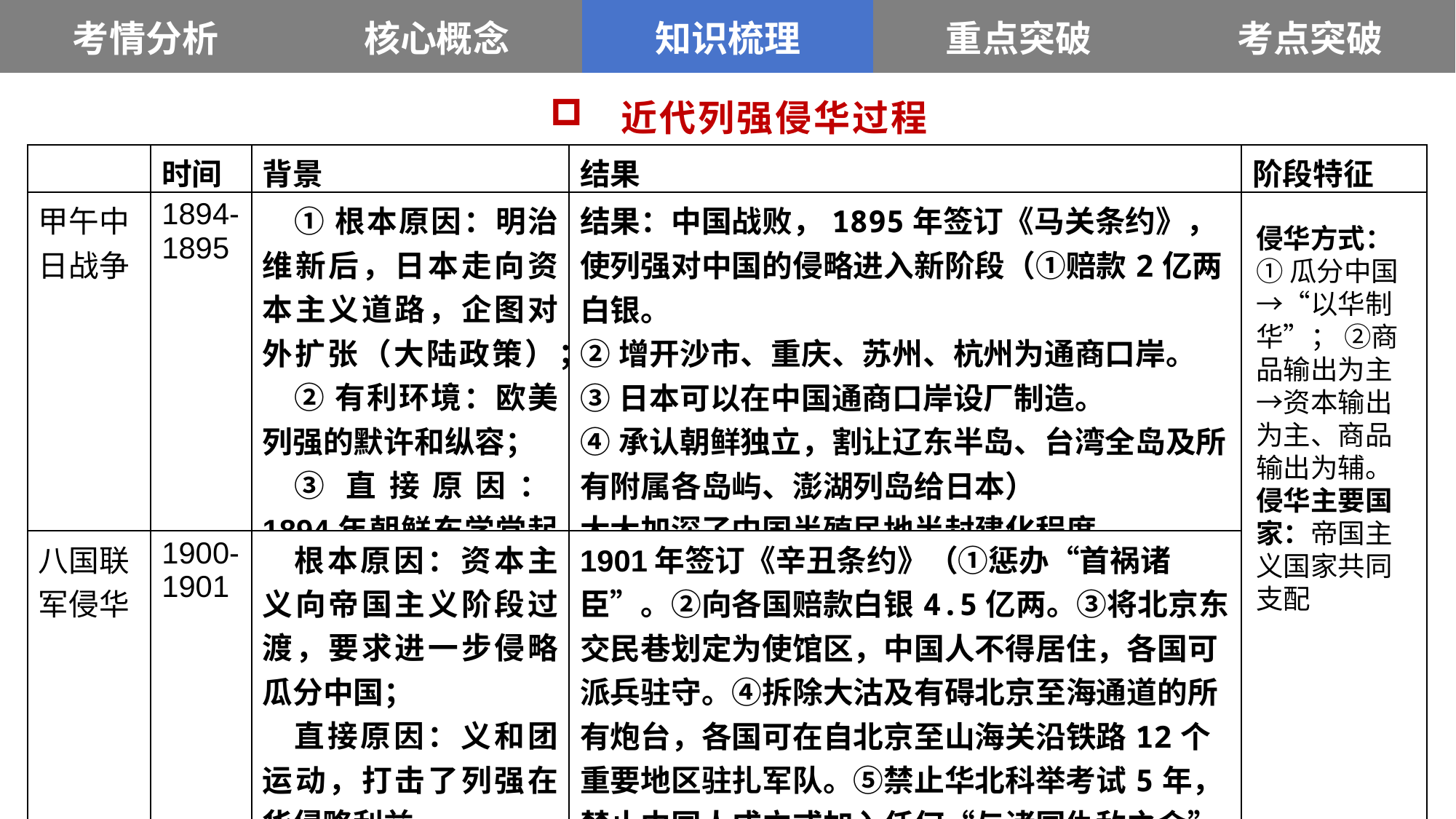

| 考情分析 | 核心概念 | 知识梳理 | 重点突破 | 考点突破 |
| --- | --- | --- | --- | --- |
  近代列强侵华过程
|  | 时间 | 背景 | 结果 | 阶段特征 |
| --- | --- | --- | --- | --- |
| 甲午中日战争 | 1894-1895 | ①根本原因：明治维新后，日本走向资本主义道路，企图对外扩张（大陆政策）； ②有利环境：欧美列强的默许和纵容； ③直接原因：1894年朝鲜东学党起义 | 结果：中国战败，1895年签订《马关条约》，使列强对中国的侵略进入新阶段（①赔款2亿两白银。 ②增开沙市、重庆、苏州、杭州为通商口岸。 ③日本可以在中国通商口岸设厂制造。 ④承认朝鲜独立，割让辽东半岛、台湾全岛及所有附属各岛屿、澎湖列岛给日本） 大大加深了中国半殖民地半封建化程度。 |  |
| 八国联军侵华 | 1900-1901 | 根本原因：资本主义向帝国主义阶段过渡，要求进一步侵略瓜分中国； 直接原因：义和团运动，打击了列强在华侵略利益 | 1901年签订《辛丑条约》（①惩办“首祸诸臣”。②向各国赔款白银4.5亿两。③将北京东交民巷划定为使馆区，中国人不得居住，各国可派兵驻守。④拆除大沽及有碍北京至海通道的所有炮台，各国可在自北京至山海关沿铁路12个重要地区驻扎军队。⑤禁止华北科举考试5年，禁止中国人成立或加入任何“与诸国仇敌之会”等。） 中国完全陷入半殖民地半封建社会 |  |
侵华方式：
①瓜分中国 →“以华制华”； ②商品输出为主→资本输出为主、商品输出为辅。
侵华主要国家：帝国主义国家共同支配